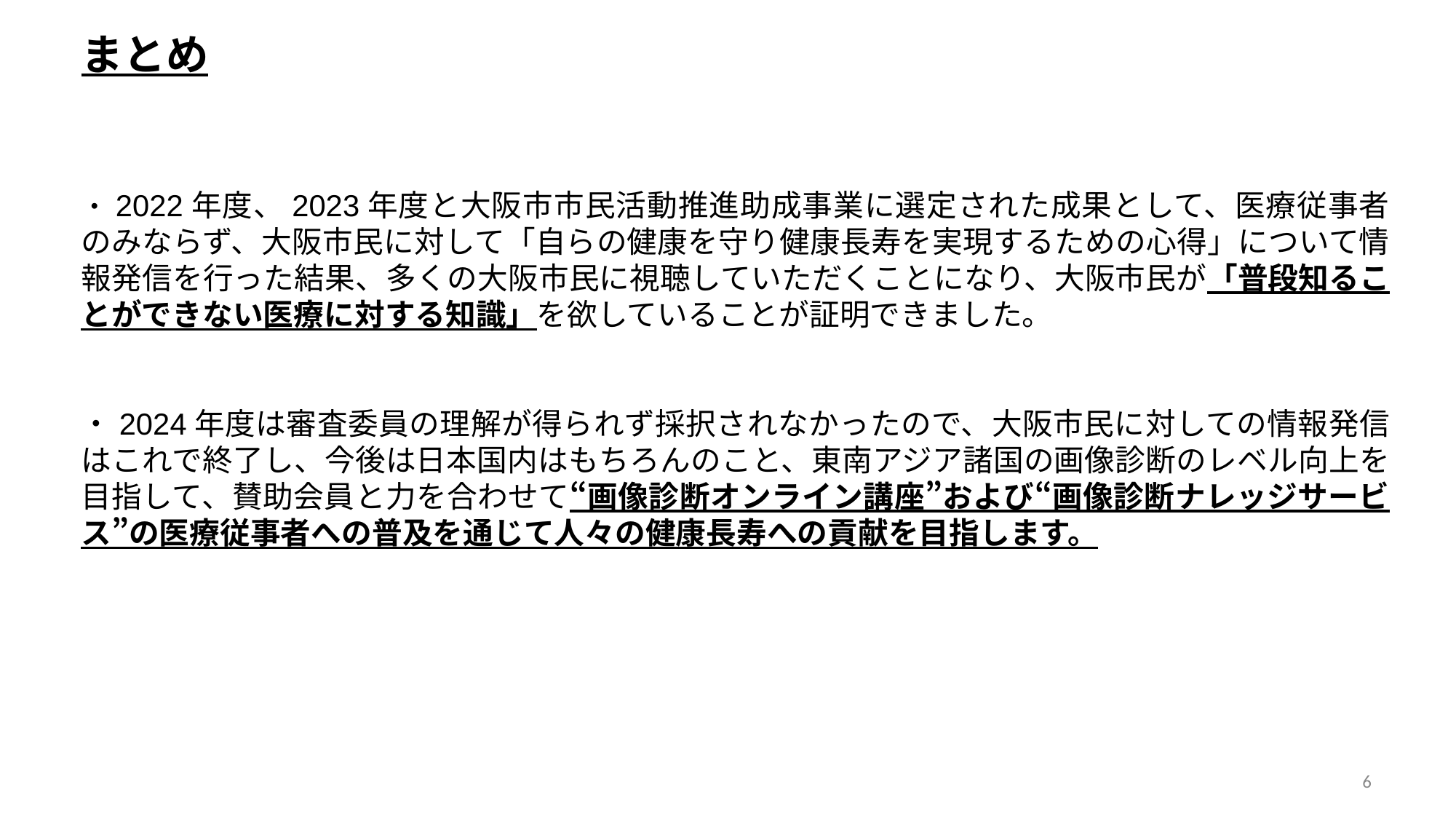

まとめ

・2022年度、2023年度と大阪市市民活動推進助成事業に選定された成果として、医療従事者のみならず、大阪市民に対して「自らの健康を守り健康長寿を実現するための心得」について情報発信を行った結果、多くの大阪市民に視聴していただくことになり、大阪市民が「普段知ることができない医療に対する知識」を欲していることが証明できました。

・2024年度は審査委員の理解が得られず採択されなかったので、大阪市民に対しての情報発信はこれで終了し、今後は日本国内はもちろんのこと、東南アジア諸国の画像診断のレベル向上を目指して、賛助会員と力を合わせて“画像診断オンライン講座”および“画像診断ナレッジサービス”の医療従事者への普及を通じて人々の健康長寿への貢献を目指します。

6